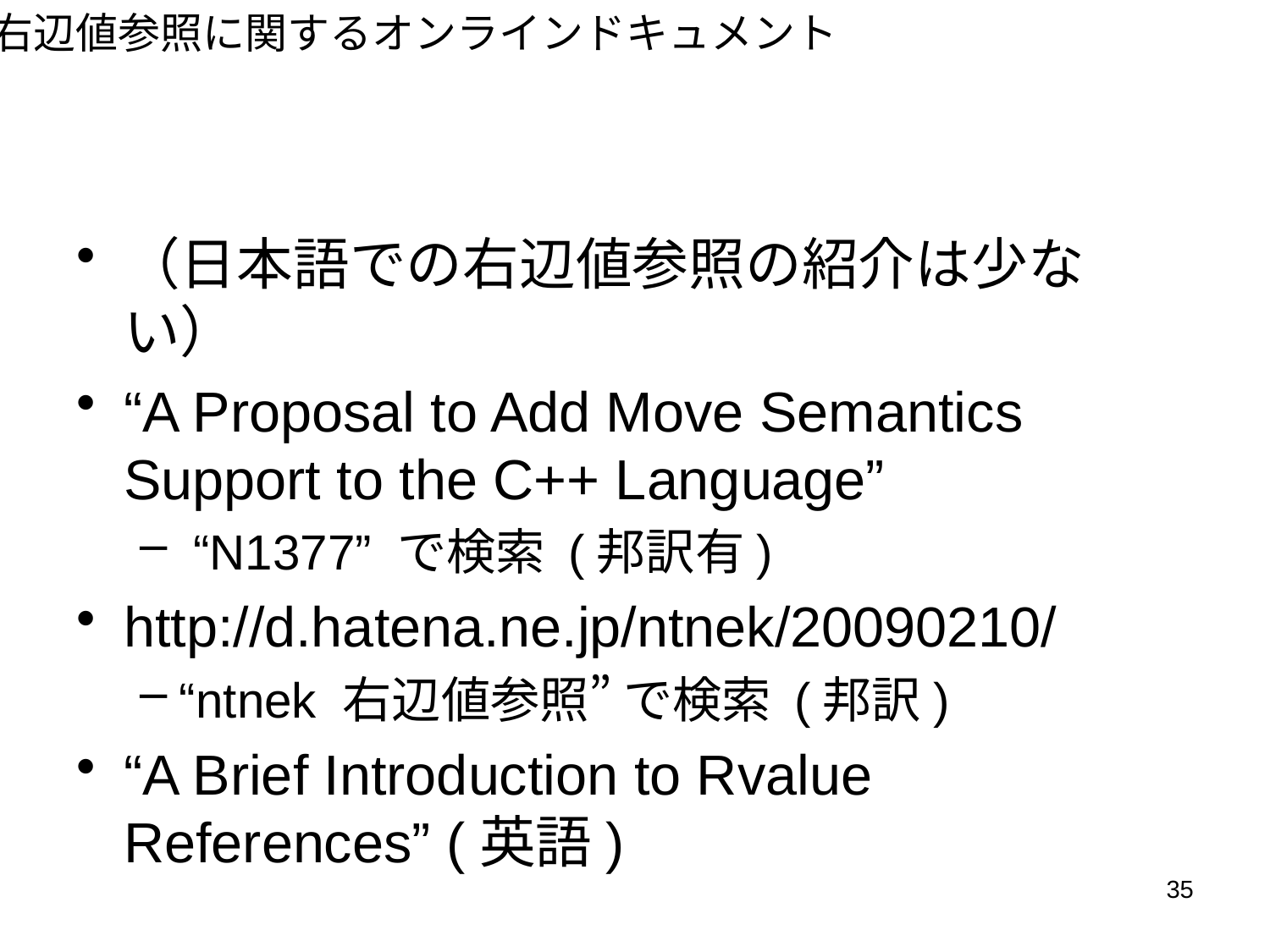

右辺値参照に関するオンラインドキュメント
（日本語での右辺値参照の紹介は少ない）
“A Proposal to Add Move Semantics Support to the C++ Language”
 “N1377” で検索 (邦訳有)
http://d.hatena.ne.jp/ntnek/20090210/
“ntnek 右辺値参照” で検索 (邦訳)
“A Brief Introduction to Rvalue References” (英語)
35